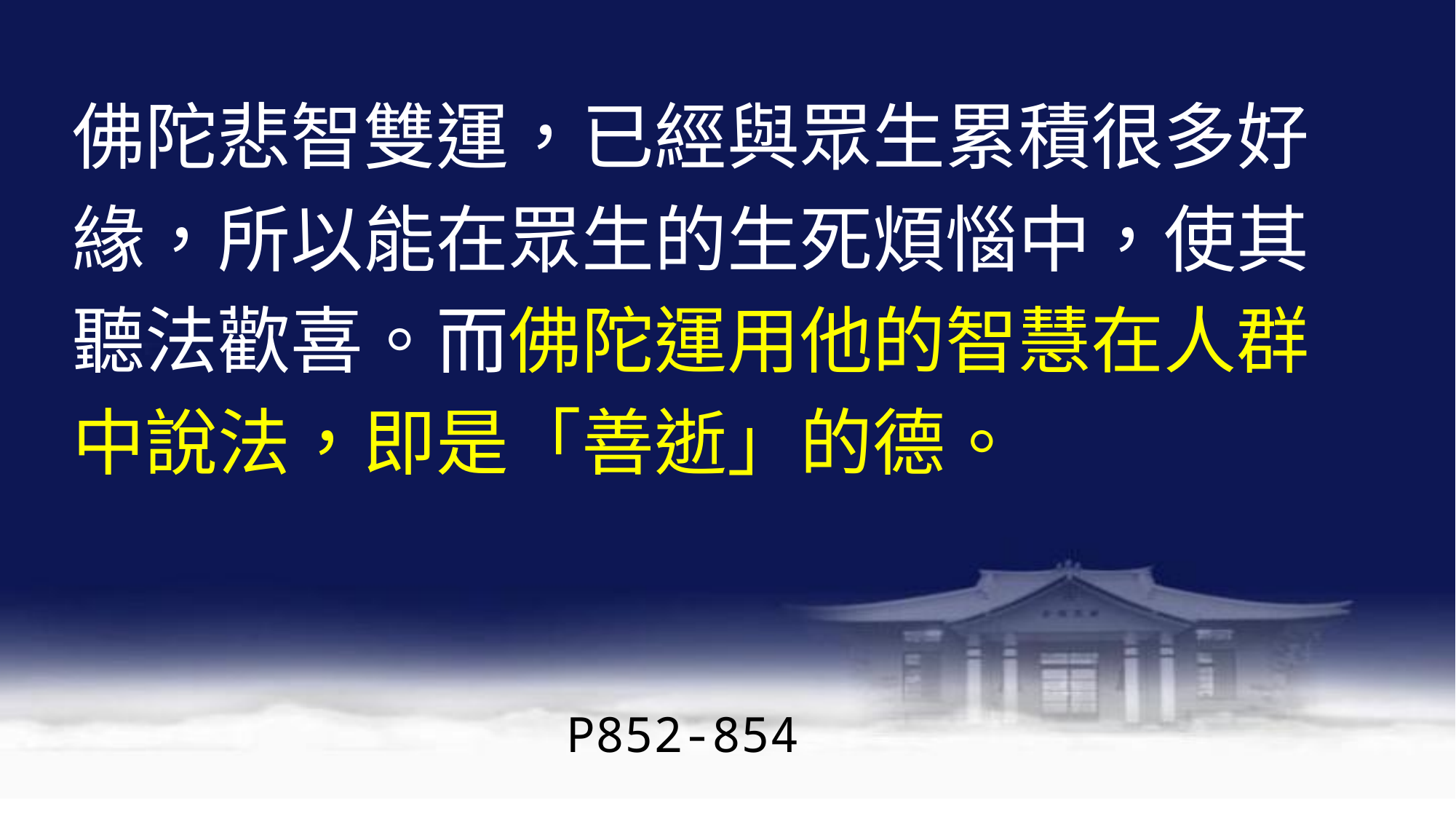

佛陀悲智雙運，已經與眾生累積很多好
緣，所以能在眾生的生死煩惱中，使其
聽法歡喜。而佛陀運用他的智慧在人群
中說法，即是「善逝」的德。

P852-854